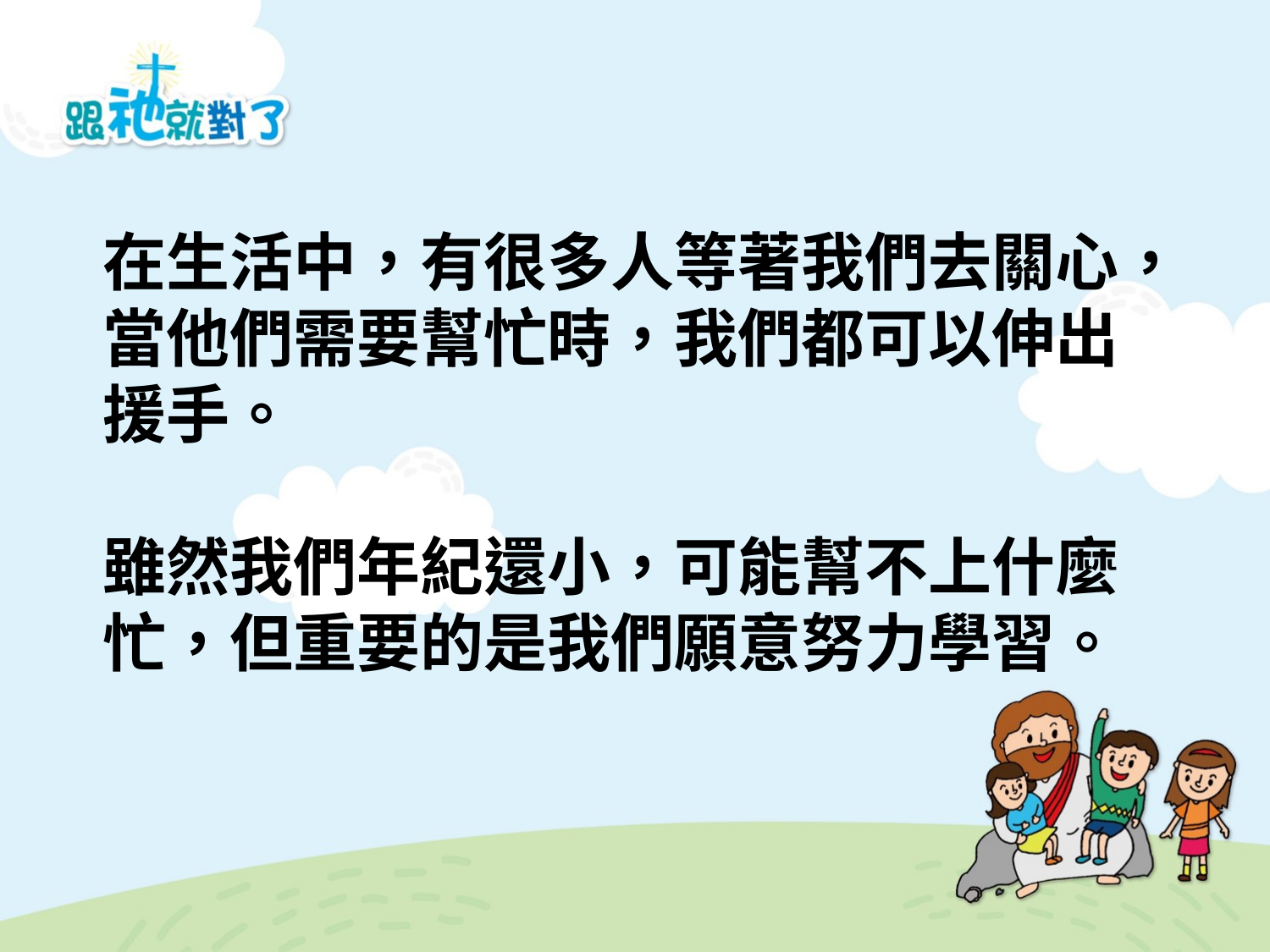

在生活中，有很多人等著我們去關心，當他們需要幫忙時，我們都可以伸出援手。

雖然我們年紀還小，可能幫不上什麼忙，但重要的是我們願意努力學習。